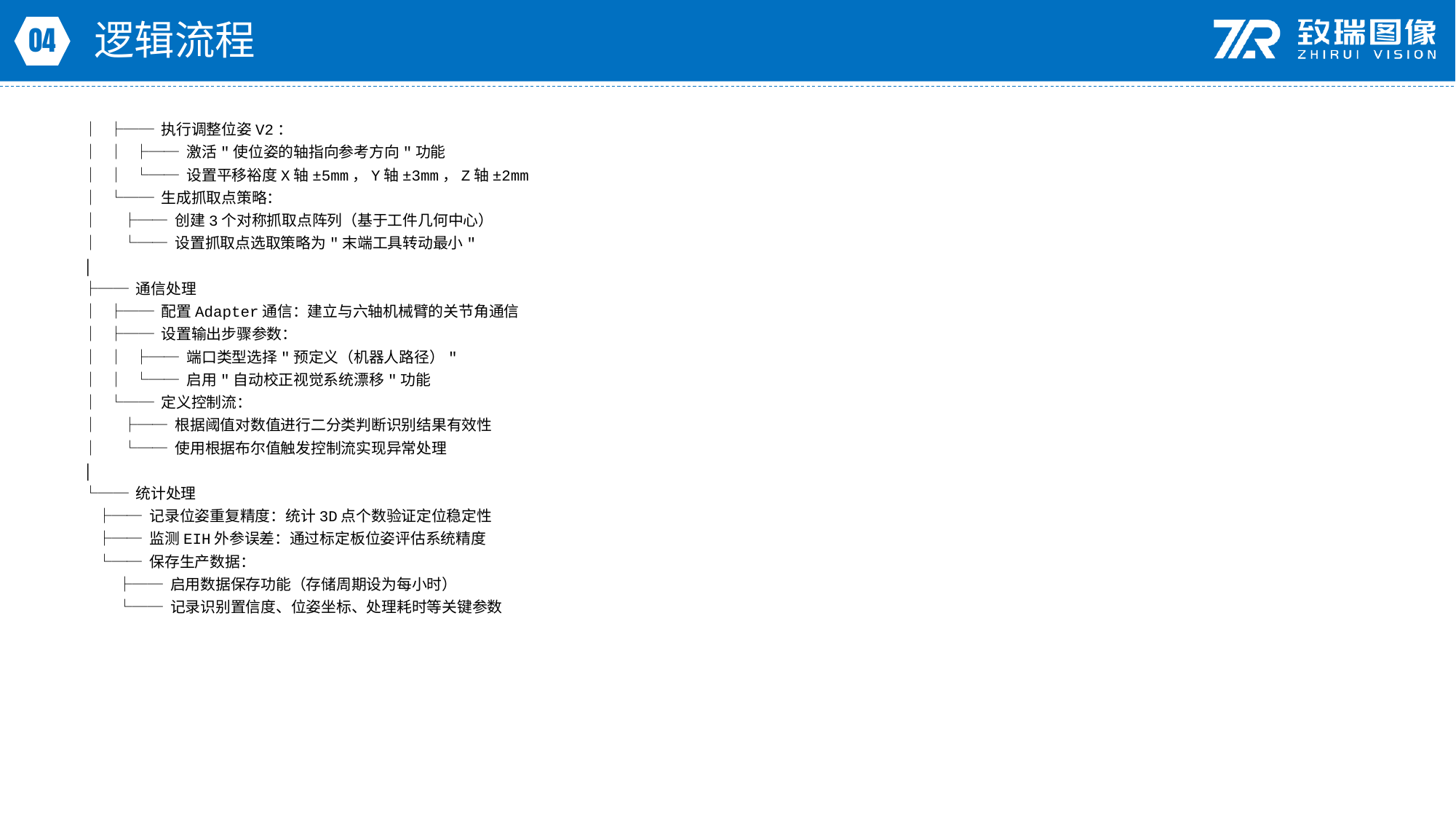

逻辑流程
04

│   ├── 执行调整位姿V2：
│   │   ├── 激活"使位姿的轴指向参考方向"功能
│   │   └── 设置平移裕度X轴±5mm，Y轴±3mm，Z轴±2mm
│   └── 生成抓取点策略：
│       ├── 创建3个对称抓取点阵列（基于工件几何中心）
│       └── 设置抓取点选取策略为"末端工具转动最小"
│
├── 通信处理
│   ├── 配置Adapter通信：建立与六轴机械臂的关节角通信
│   ├── 设置输出步骤参数：
│   │   ├── 端口类型选择"预定义（机器人路径）"
│   │   └── 启用"自动校正视觉系统漂移"功能
│   └── 定义控制流：
│       ├── 根据阈值对数值进行二分类判断识别结果有效性
│       └── 使用根据布尔值触发控制流实现异常处理
│
└── 统计处理
    ├── 记录位姿重复精度：统计3D点个数验证定位稳定性
    ├── 监测EIH外参误差：通过标定板位姿评估系统精度
    └── 保存生产数据：
          ├── 启用数据保存功能（存储周期设为每小时）
          └── 记录识别置信度、位姿坐标、处理耗时等关键参数